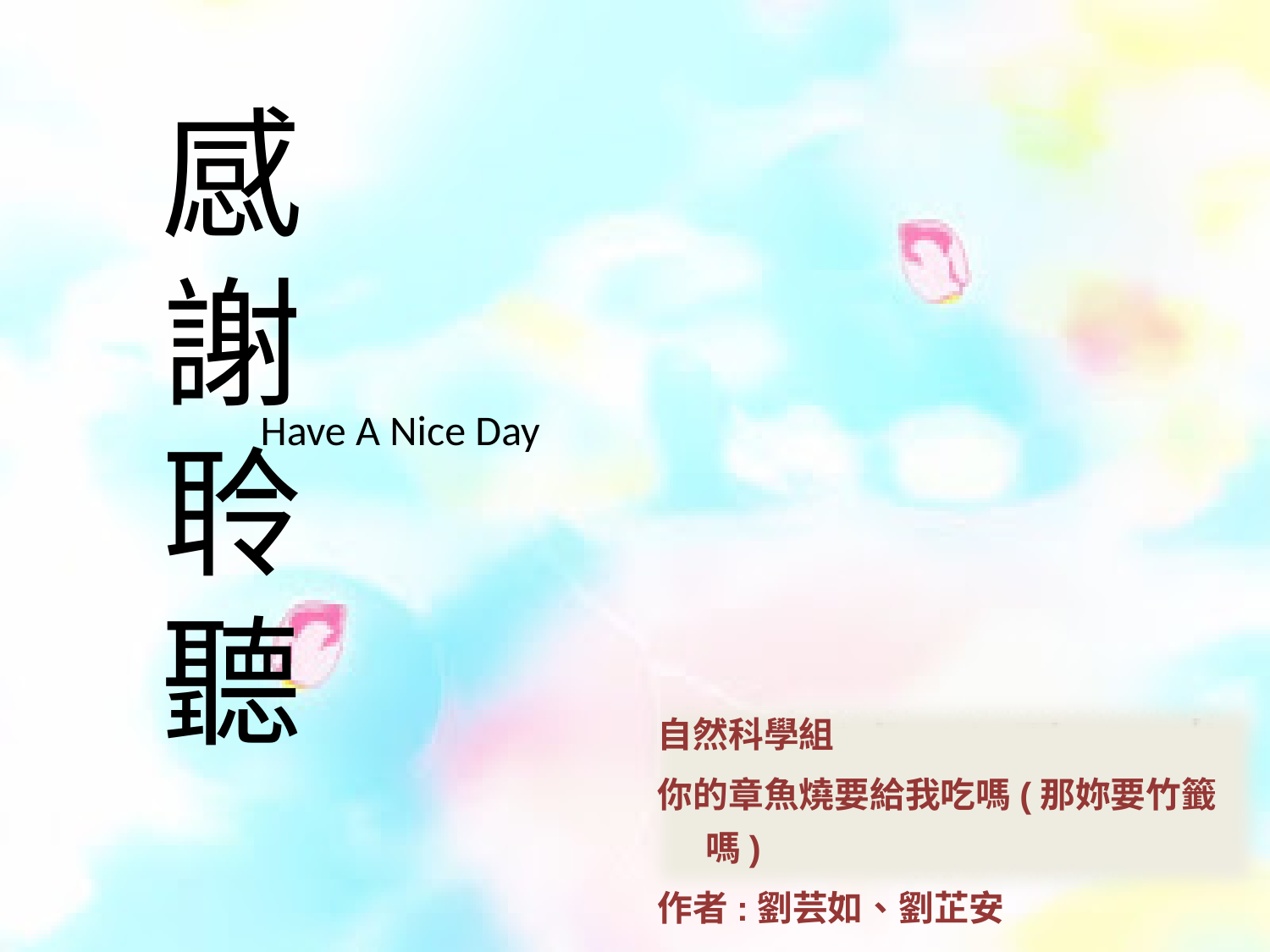

感謝聆聽
Have A Nice Day

自然科學組
你的章魚燒要給我吃嗎(那妳要竹籤嗎)
作者:劉芸如、劉芷安